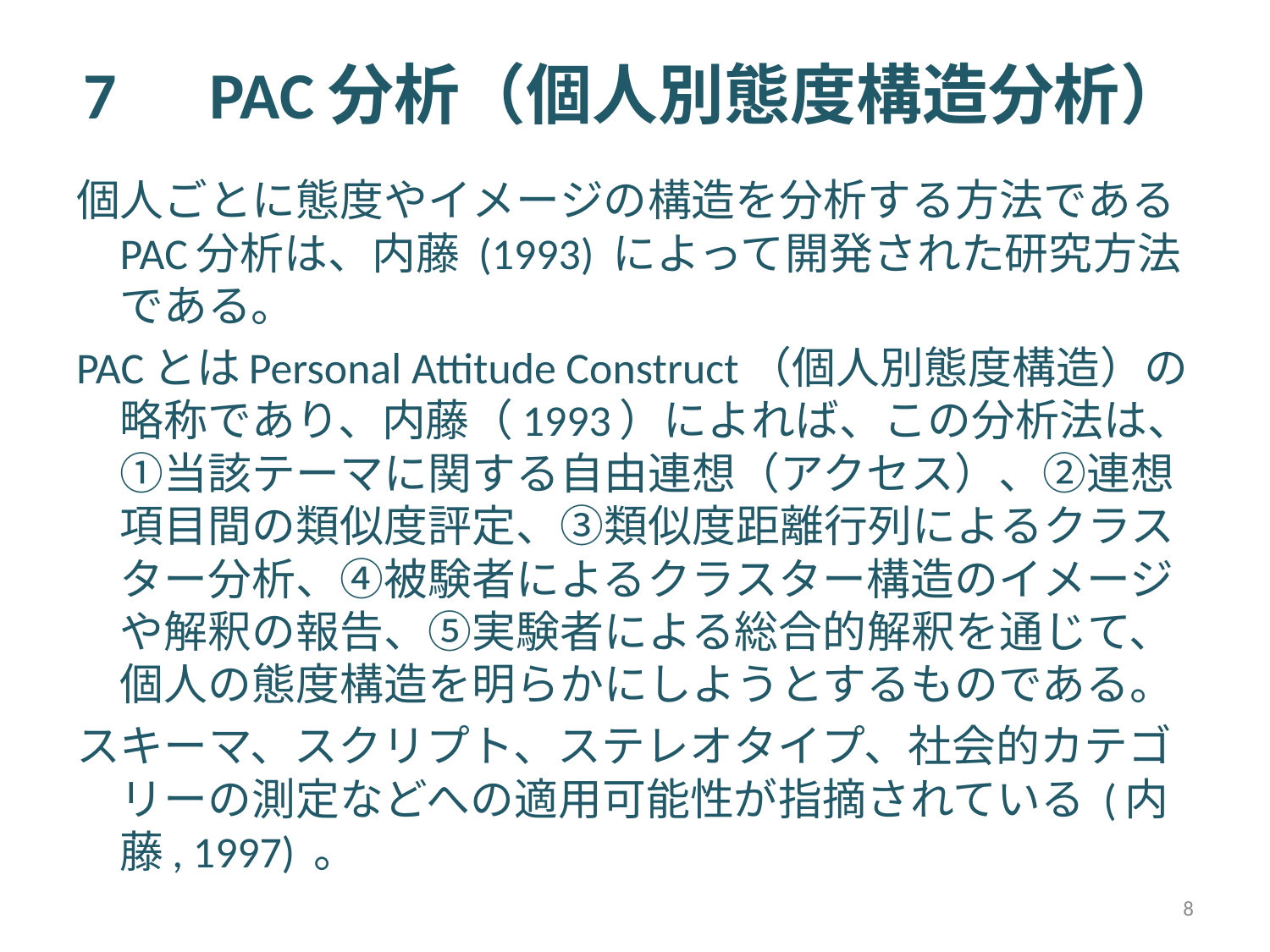

# 7　PAC分析（個人別態度構造分析）
個人ごとに態度やイメージの構造を分析する方法であるPAC分析は、内藤 (1993) によって開発された研究方法である。
PACとはPersonal Attitude Construct（個人別態度構造）の略称であり、内藤（1993）によれば、この分析法は、①当該テーマに関する自由連想（アクセス）、②連想項目間の類似度評定、③類似度距離行列によるクラスター分析、④被験者によるクラスター構造のイメージや解釈の報告、⑤実験者による総合的解釈を通じて、個人の態度構造を明らかにしようとするものである。
スキーマ、スクリプト、ステレオタイプ、社会的カテゴリーの測定などへの適用可能性が指摘されている (内藤, 1997) 。

8